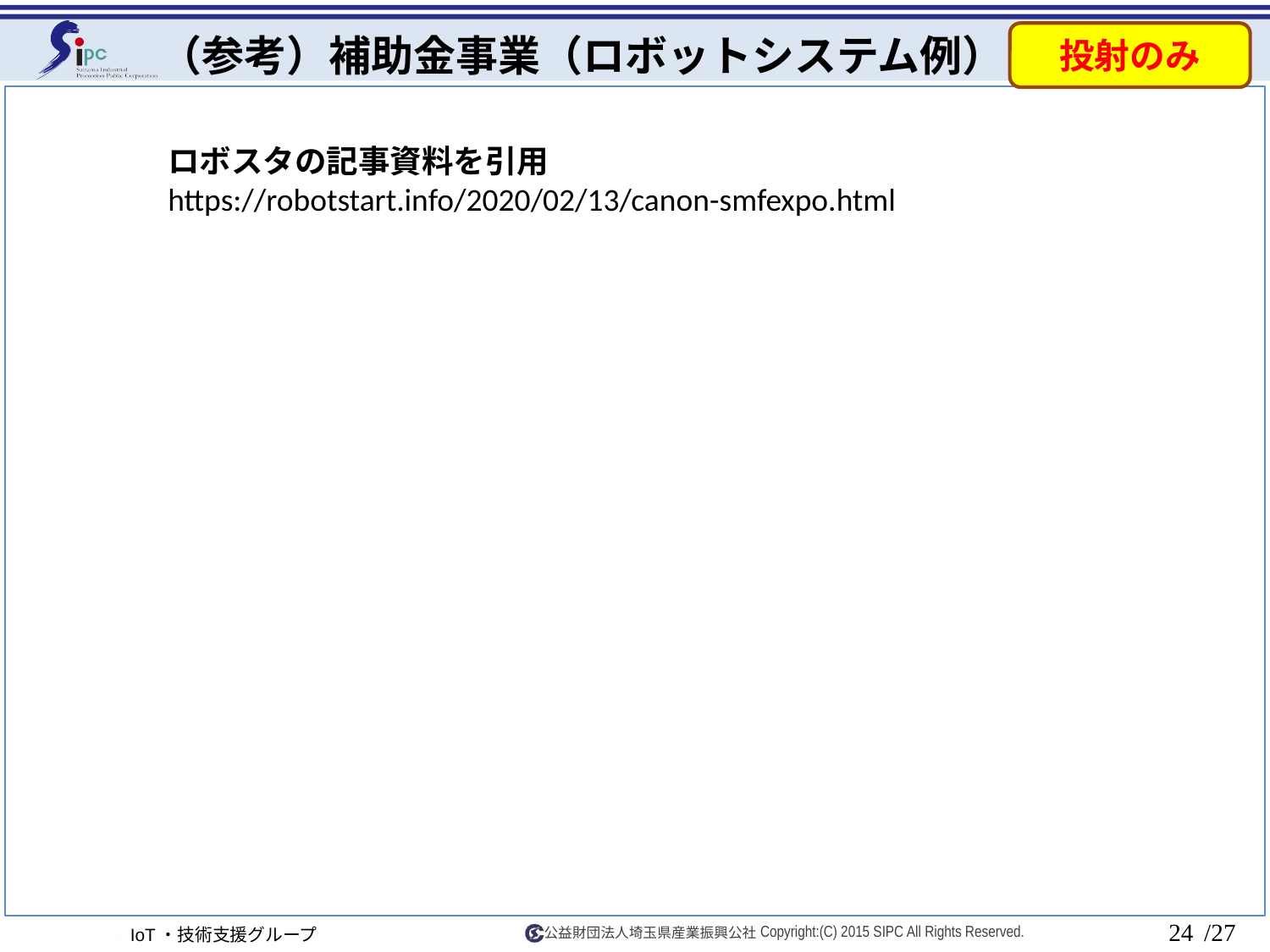

（参考）補助金事業（ロボットシステム例）
投射のみ
ロボスタの記事資料を引用
https://robotstart.info/2020/02/13/canon-smfexpo.html
24
/27
IoT・技術支援グループ